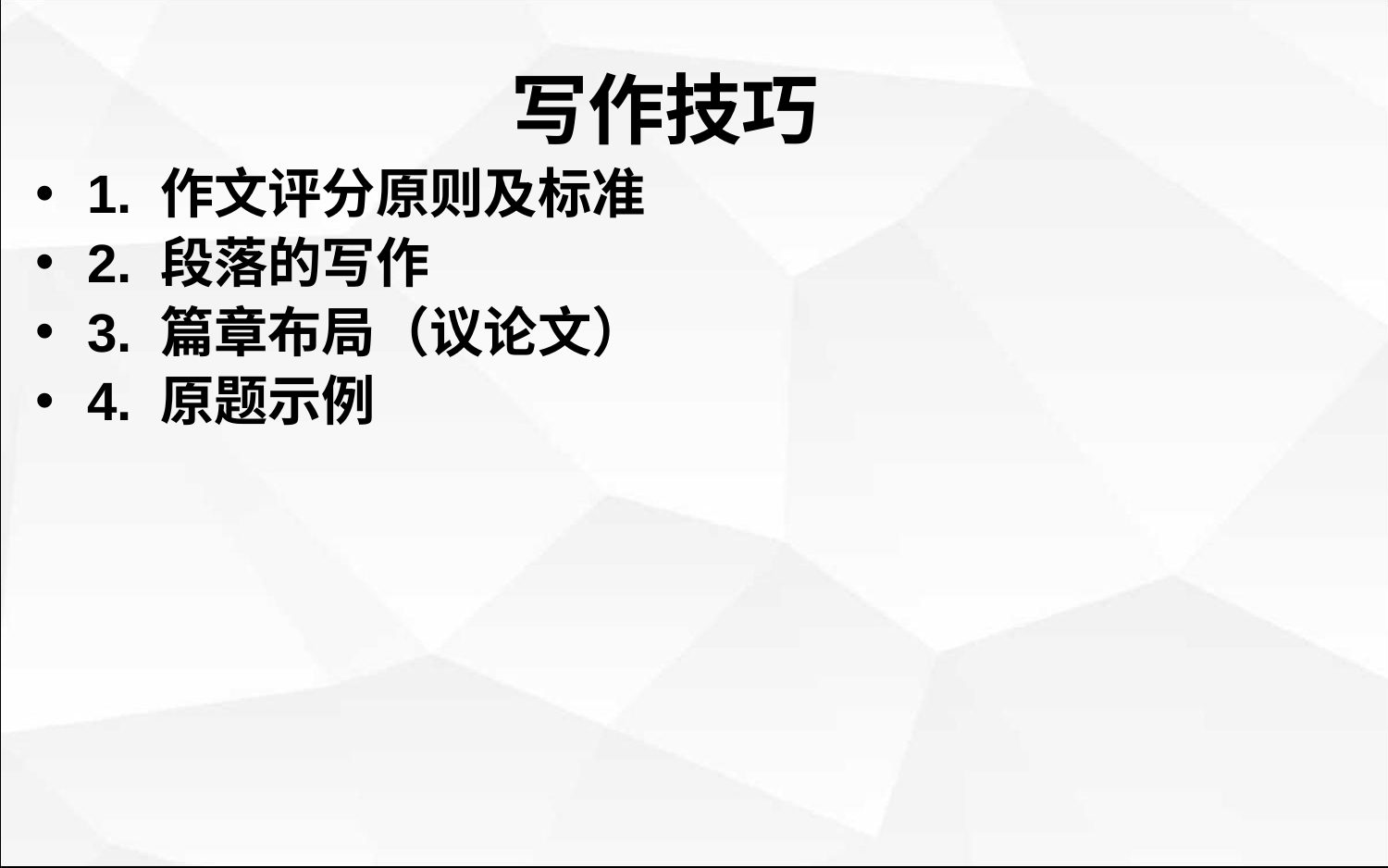

写作技巧
1. 作文评分原则及标准
2. 段落的写作
3. 篇章布局（议论文）
4. 原题示例